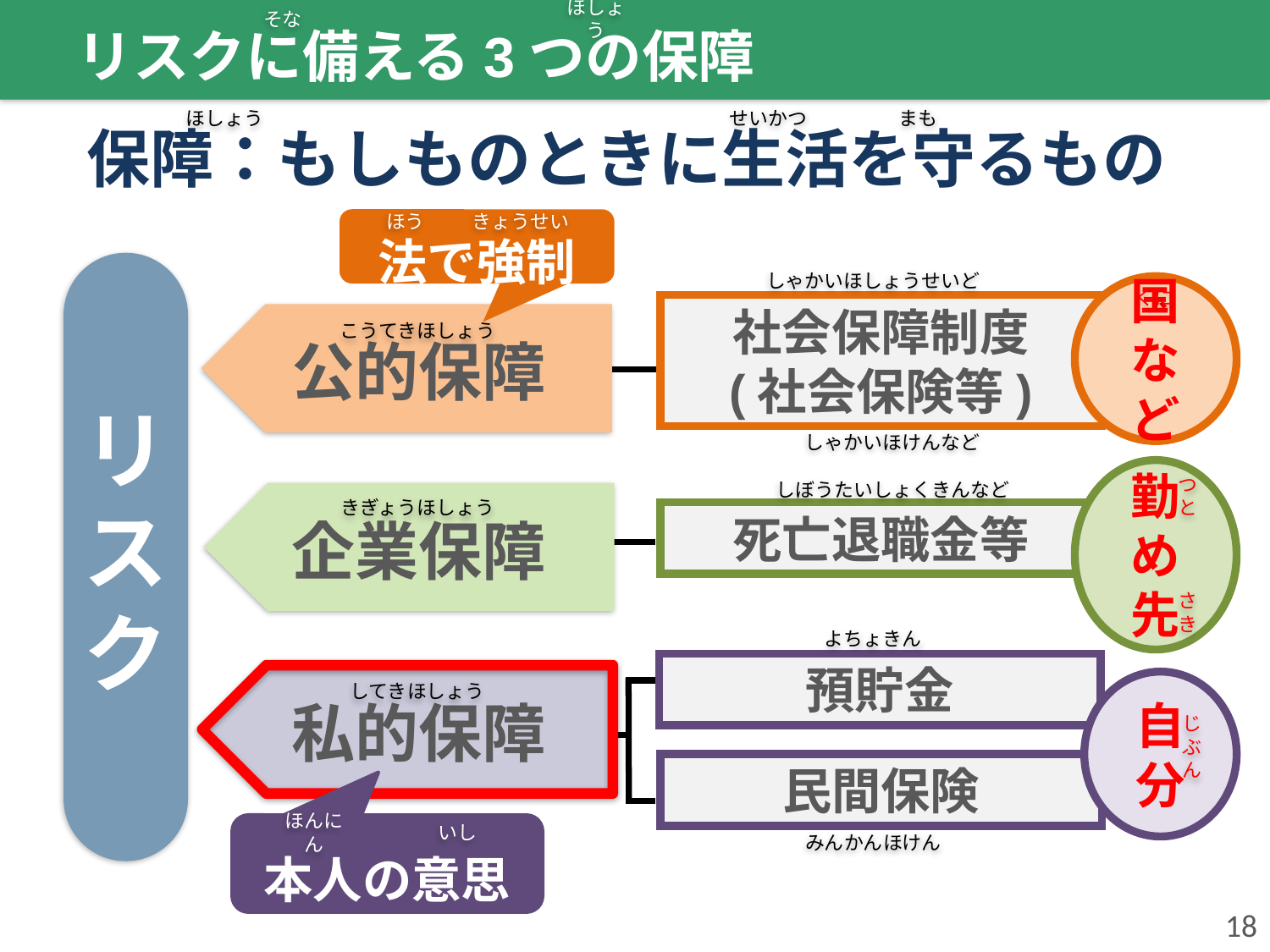

そな
ほしょう
リスクに備える3つの保障
ほしょう
せいかつ
まも
保障：もしものときに生活を守るもの
ほう
きょうせい
法で強制

しゃかいほしょうせいど
くに
国など
リ
ス
ク
社会保障制度
(社会保険等)

こうてきほしょう
公的保障
　　しゃかいほけんなど
勤
め先
　　しぼうたいしょくきんなど
きぎょうほしょう

死亡退職金等
企業保障
つ
と

さ
き
よちょきん
預貯金

してきほしょう
自分
私的保障
じ
ぶ
ん
民間保険
ほんにん
いし
本人の意思
みんかんほけん
18